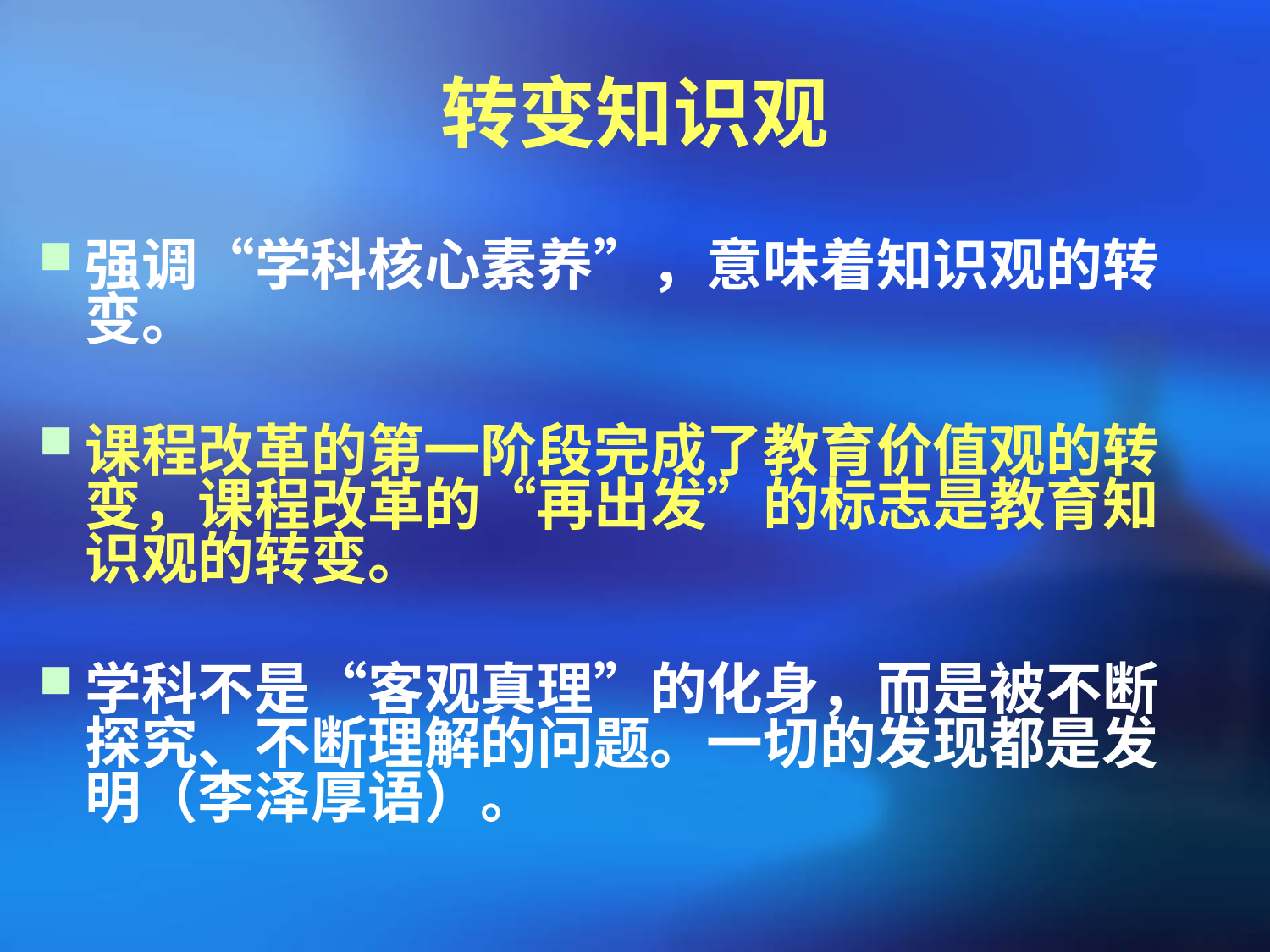

# 转变知识观
强调“学科核心素养”，意味着知识观的转变。

课程改革的第一阶段完成了教育价值观的转变，课程改革的“再出发”的标志是教育知识观的转变。

学科不是“客观真理”的化身，而是被不断探究、不断理解的问题。一切的发现都是发明（李泽厚语）。